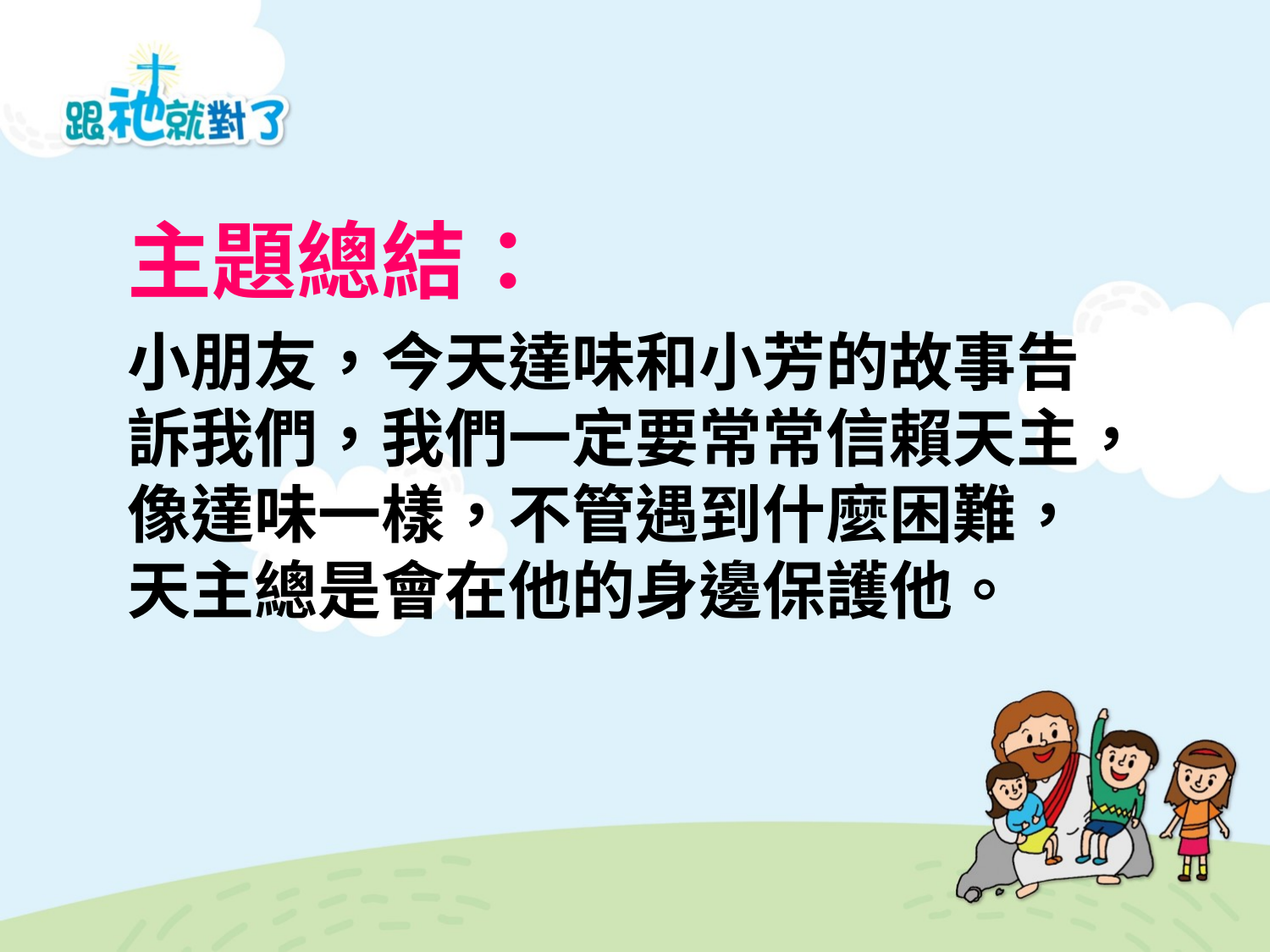

主題總結：
小朋友，今天達味和小芳的故事告訴我們，我們一定要常常信賴天主，像達味一樣，不管遇到什麼困難，天主總是會在他的身邊保護他。